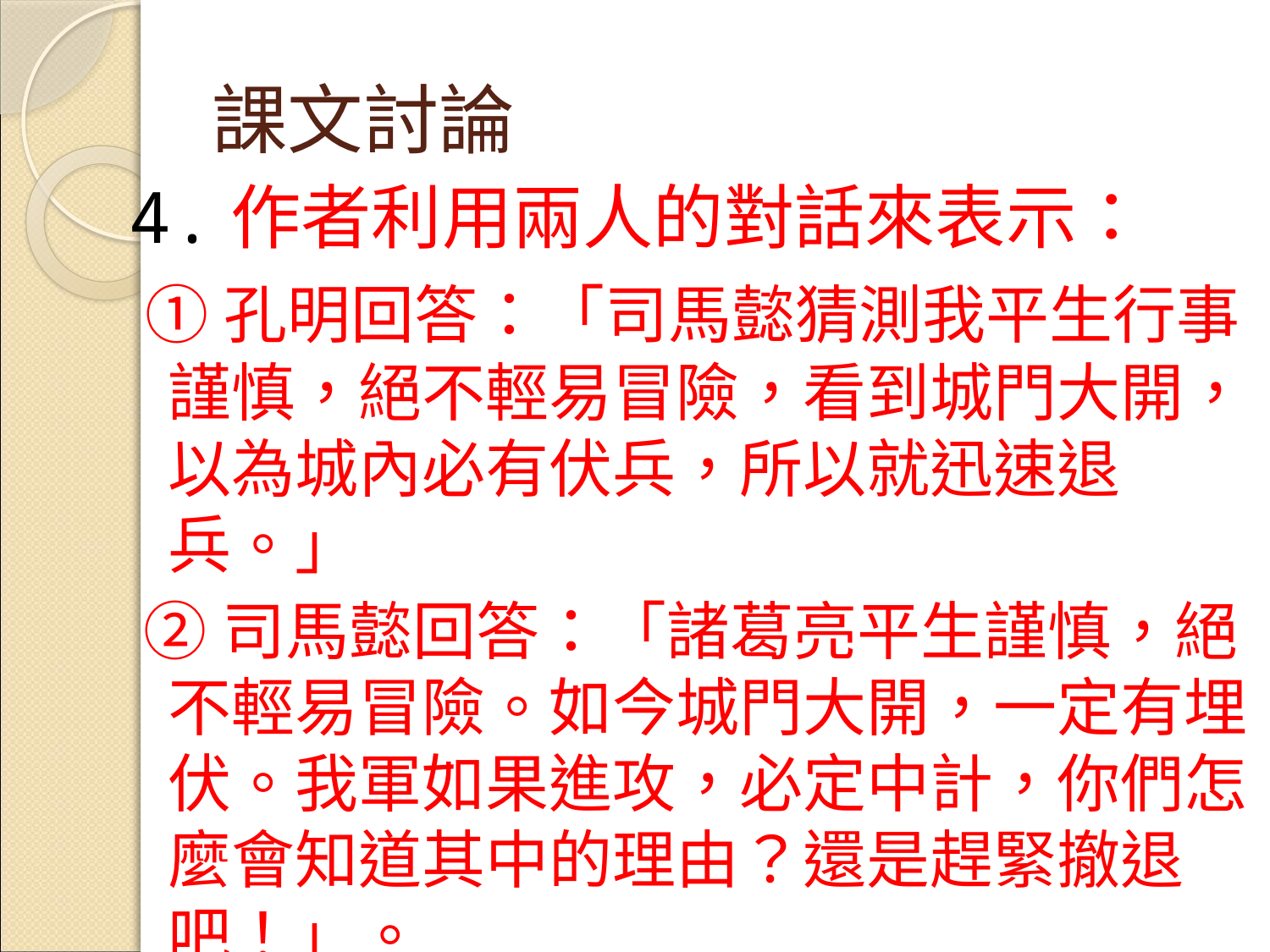

課文討論
4.作者利用兩人的對話來表示：
 ①孔明回答：「司馬懿猜測我平生行事謹慎，絕不輕易冒險，看到城門大開，以為城內必有伏兵，所以就迅速退兵。」
 ②司馬懿回答：「諸葛亮平生謹慎，絕不輕易冒險。如今城門大開，一定有埋伏。我軍如果進攻，必定中計，你們怎麼會知道其中的理由？還是趕緊撤退吧！」。